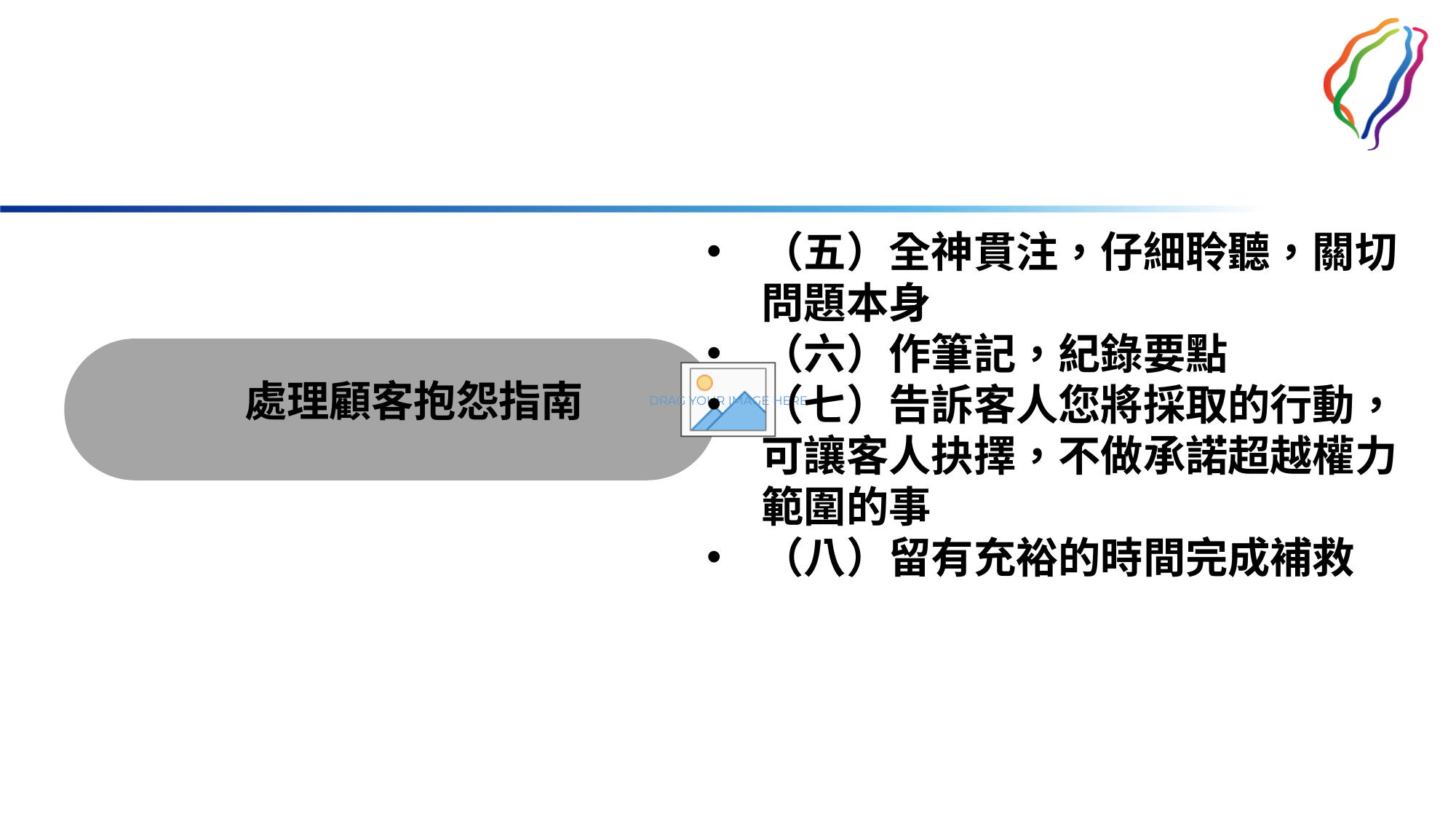

（五）全神貫注，仔細聆聽，關切問題本身
（六）作筆記，紀錄要點
（七）告訴客人您將採取的行動，可讓客人抉擇，不做承諾超越權力範圍的事
（八）留有充裕的時間完成補救

             處理顧客抱怨指南